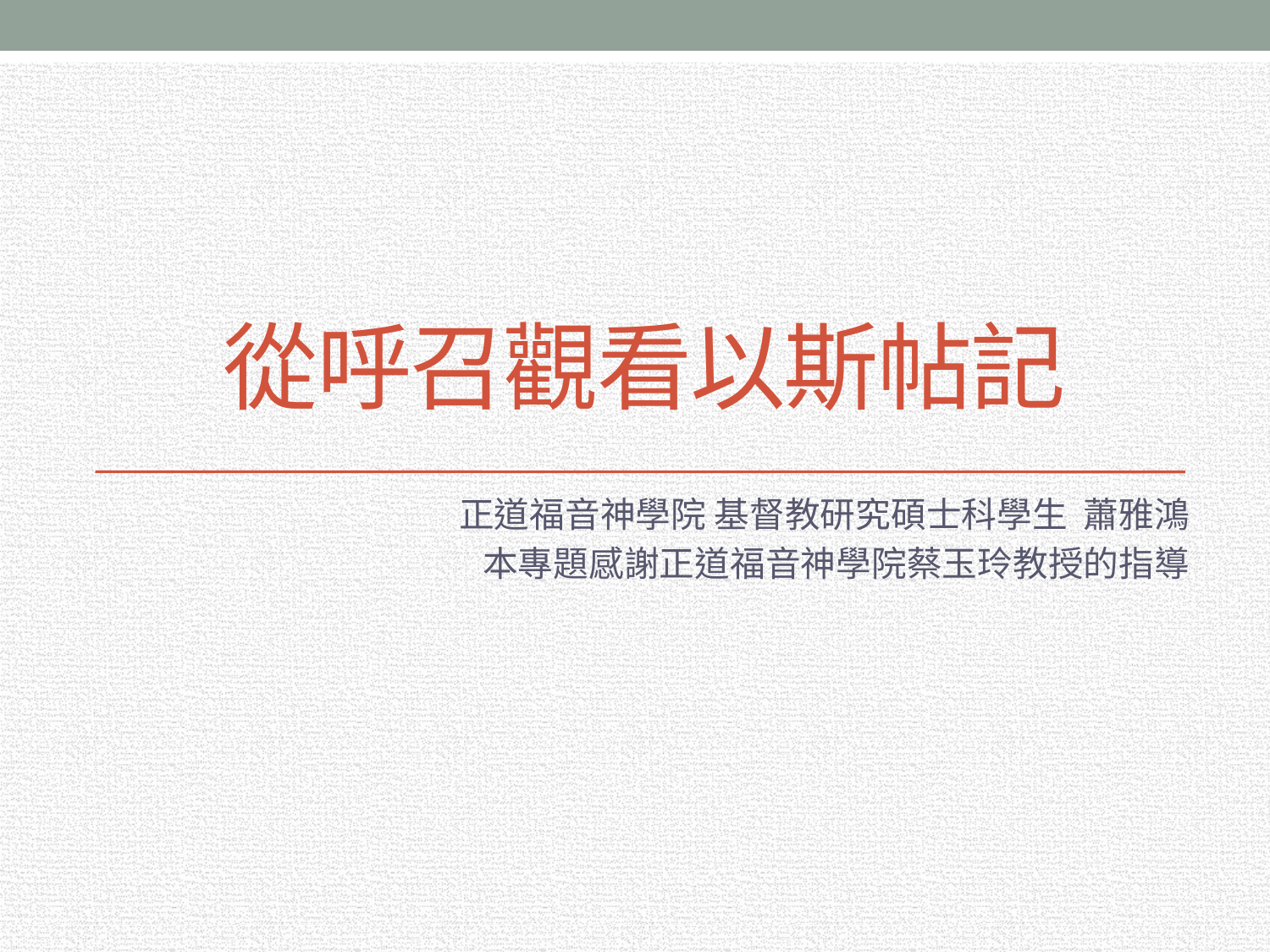

# 從呼召觀看以斯帖記
正道福音神學院 基督教研究碩士科學生  蕭雅鴻
本專題感謝正道福音神學院蔡玉玲教授的指導